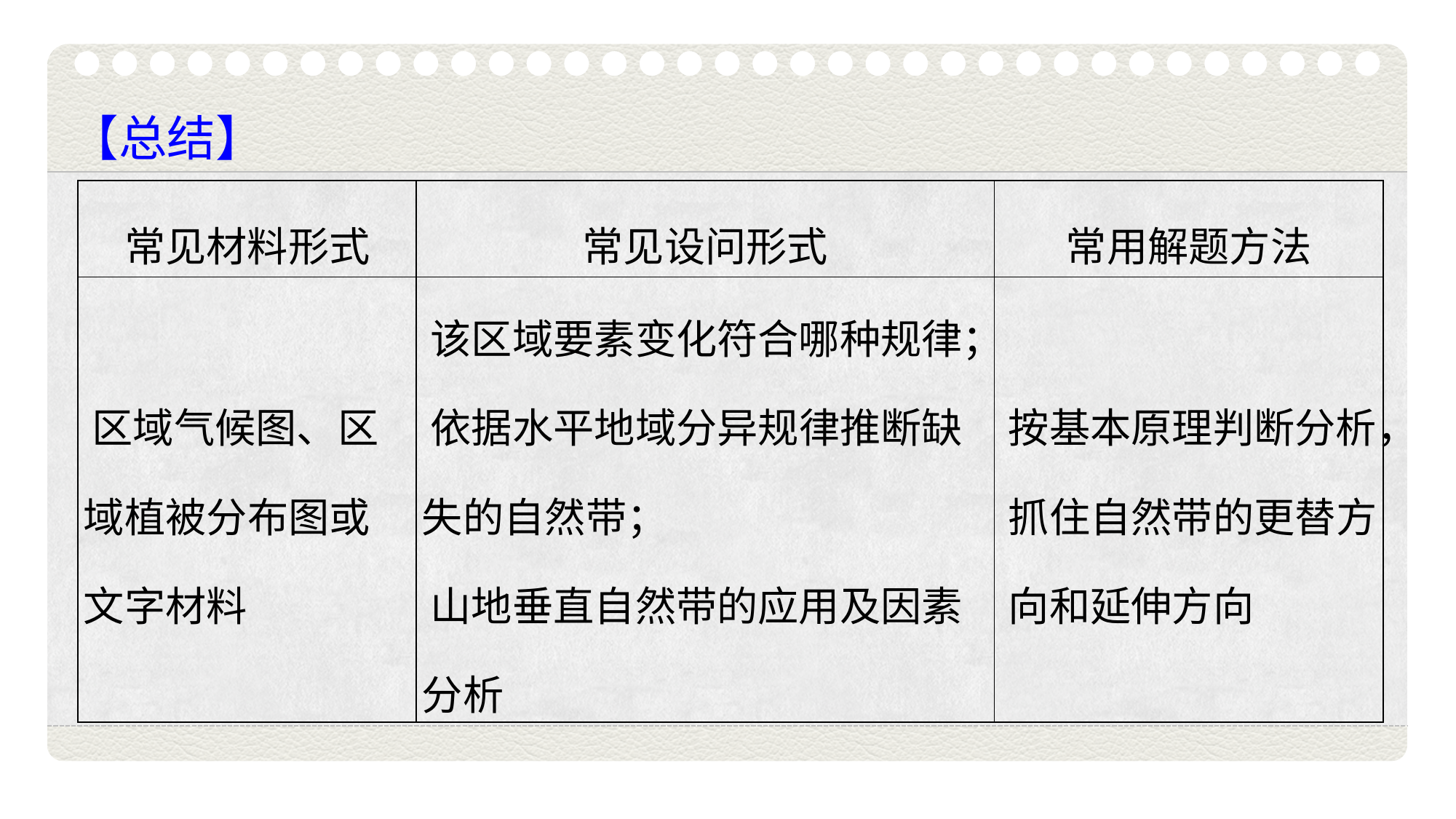

| 常见材料形式 | 常见设问形式 | 常用解题方法 |
| --- | --- | --- |
| 区域气候图、区域植被分布图或文字材料 | 该区域要素变化符合哪种规律； 依据水平地域分异规律推断缺失的自然带； 山地垂直自然带的应用及因素分析 | 按基本原理判断分析， 抓住自然带的更替方 向和延伸方向 |